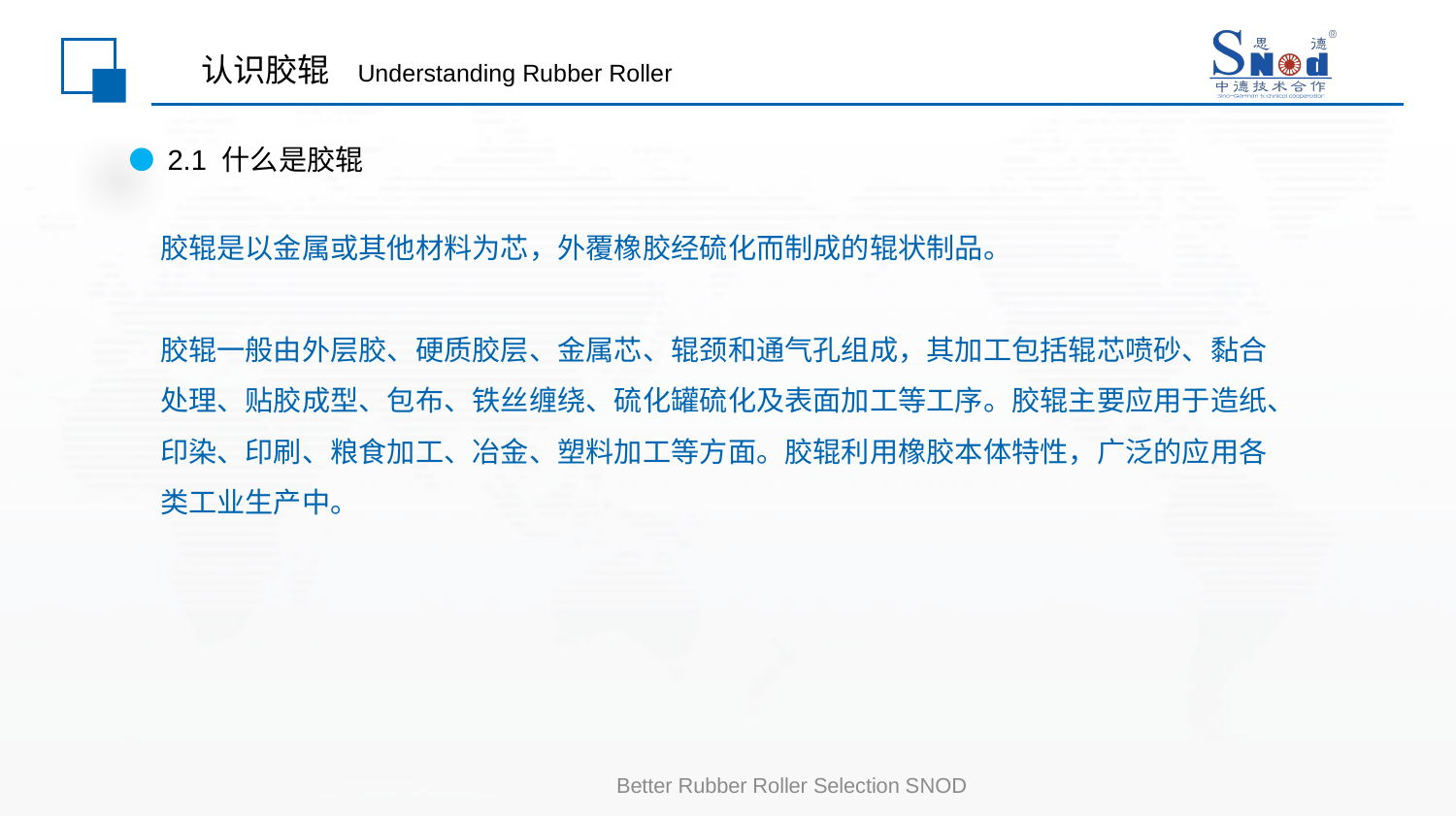

# 认识胶辊   Understanding Rubber Roller
2.1 什么是胶辊

胶辊是以金属或其他材料为芯，外覆橡胶经硫化而制成的辊状制品。

胶辊一般由外层胶、硬质胶层、金属芯、辊颈和通气孔组成，其加工包括辊芯喷砂、黏合处理、贴胶成型、包布、铁丝缠绕、硫化罐硫化及表面加工等工序。胶辊主要应用于造纸、印染、印刷、粮食加工、冶金、塑料加工等方面。胶辊利用橡胶本体特性，广泛的应用各类工业生产中。

24
Better Rubber Roller Selection SNOD